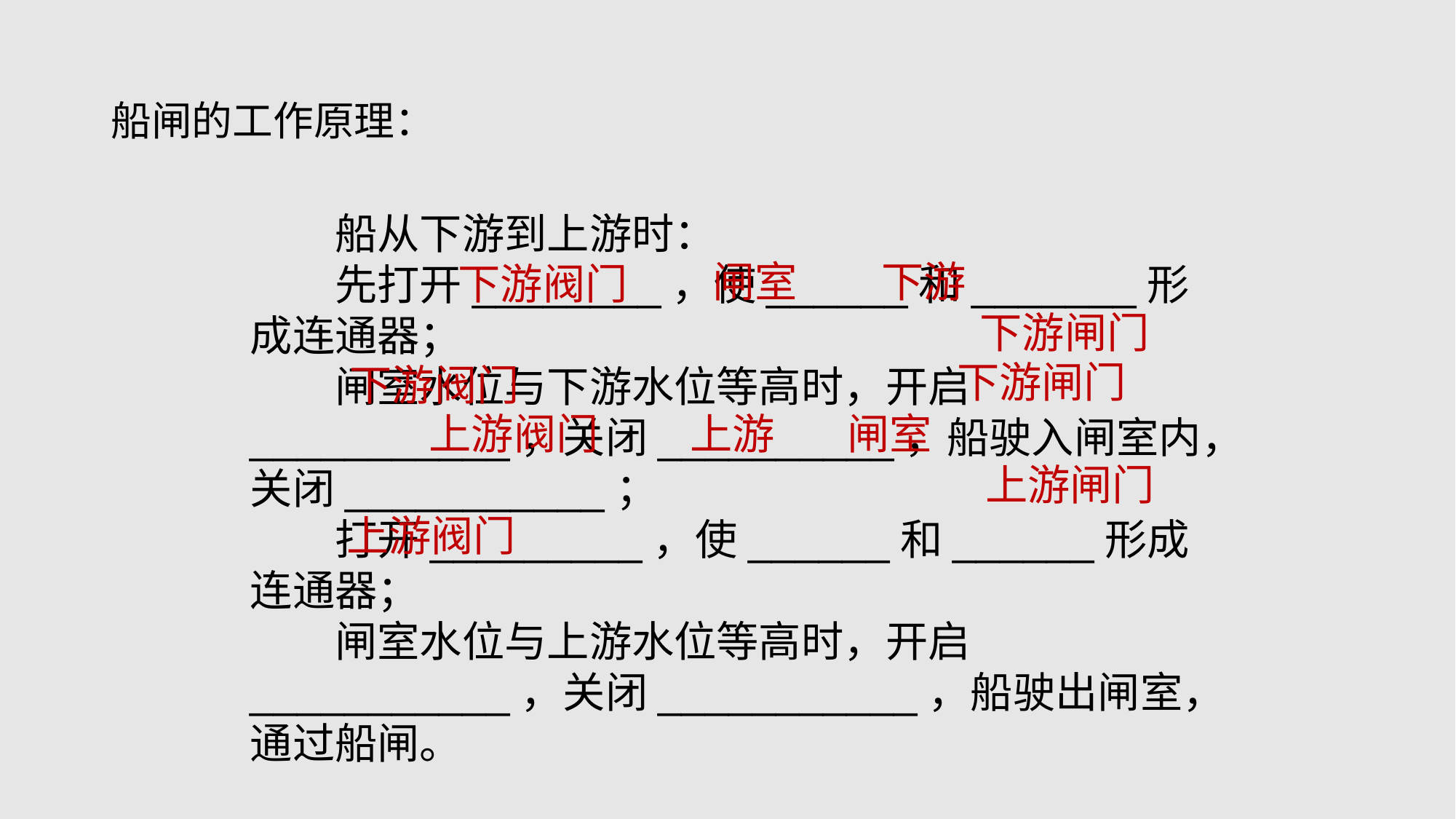

# 船闸的工作原理：
　　船从下游到上游时：
　　先打开________，使______和_______形成连通器；
　　闸室水位与下游水位等高时，开启___________，关闭__________，船驶入闸室内，关闭___________；
　　打开_________，使______和______形成连通器；
　　闸室水位与上游水位等高时，开启___________，关闭___________，船驶出闸室，通过船闸。
闸室
下游
下游阀门
下游闸门
下游闸门
下游阀门
闸室
上游阀门
上游
上游闸门
上游阀门